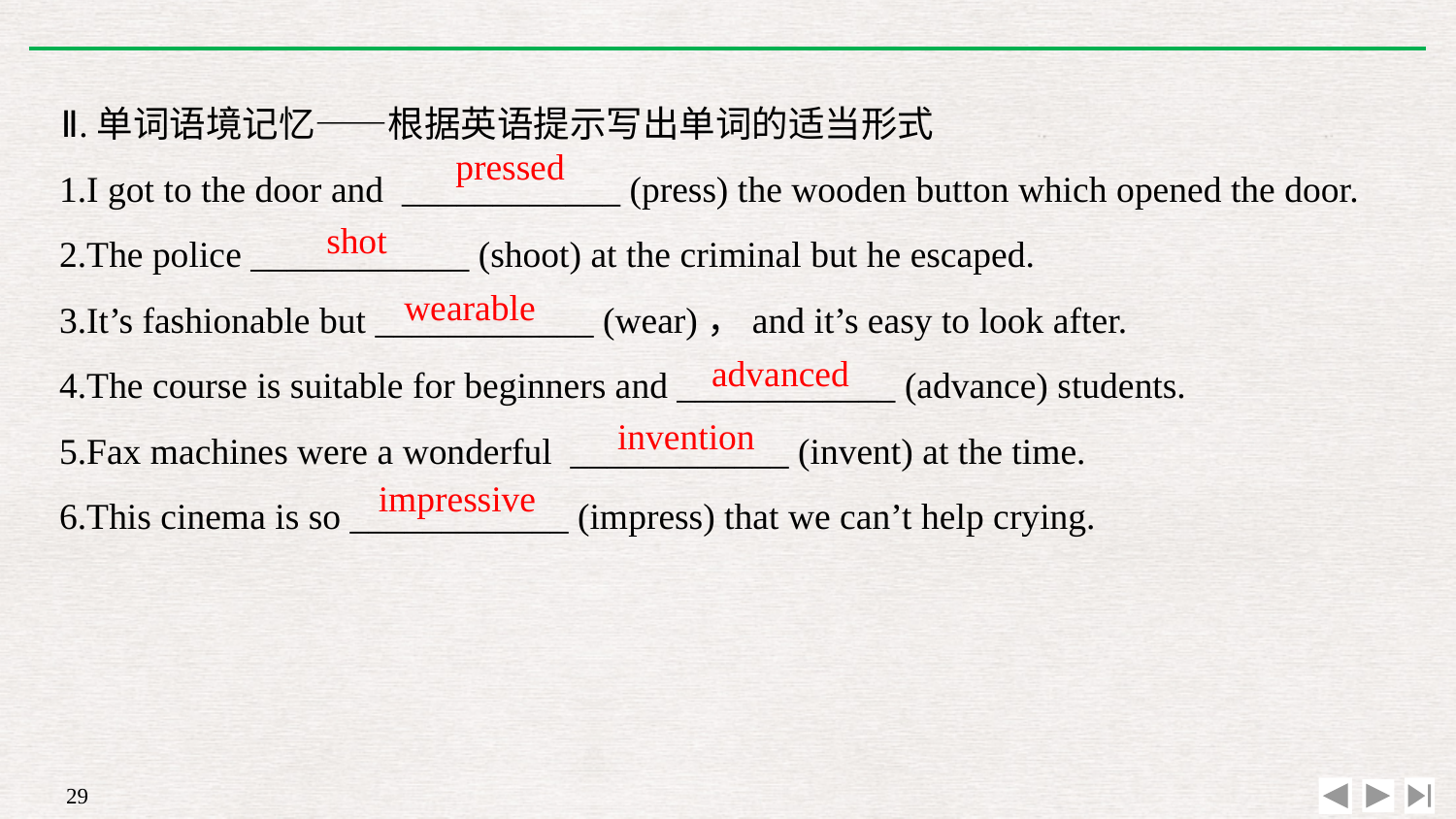

Ⅱ.单词语境记忆——根据英语提示写出单词的适当形式
1.I got to the door and  ____________ (press) the wooden button which opened the door.
2.The police ____________ (shoot) at the criminal but he escaped.
3.It’s fashionable but ____________ (wear)，and it’s easy to look after.
4.The course is suitable for beginners and ____________ (advance) students.
5.Fax machines were a wonderful  ____________ (invent) at the time.
6.This cinema is so ____________ (impress) that we can’t help crying.
pressed
shot
wearable
advanced
invention
impressive